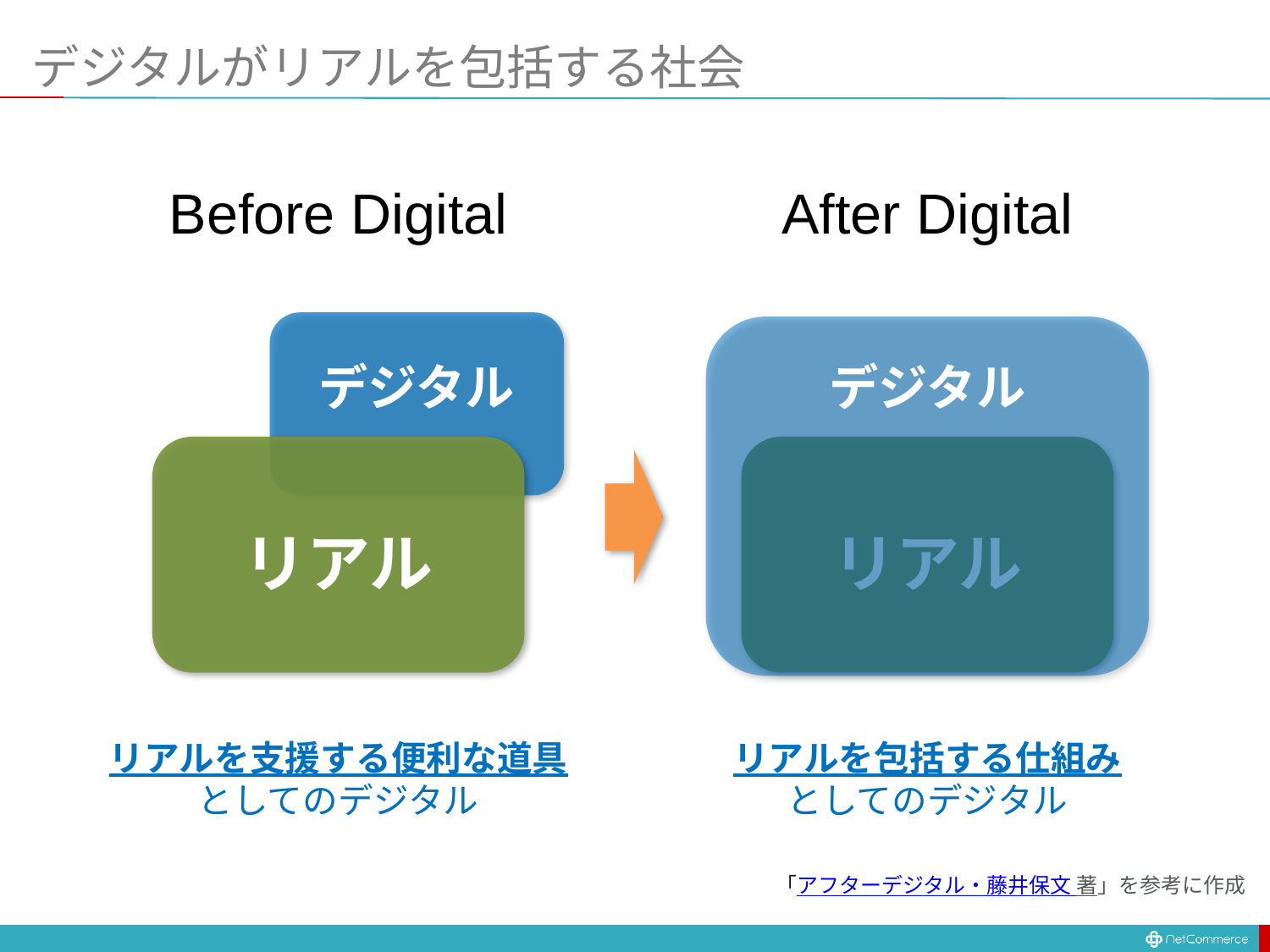

# デジタルがリアルを包括する社会
Before Digital
After Digital

デジタル
デジタル

リアル

リアル
リアルを支援する便利な道具
としてのデジタル
リアルを包括する仕組み
としてのデジタル
「アフターデジタル・藤井保文 著」を参考に作成